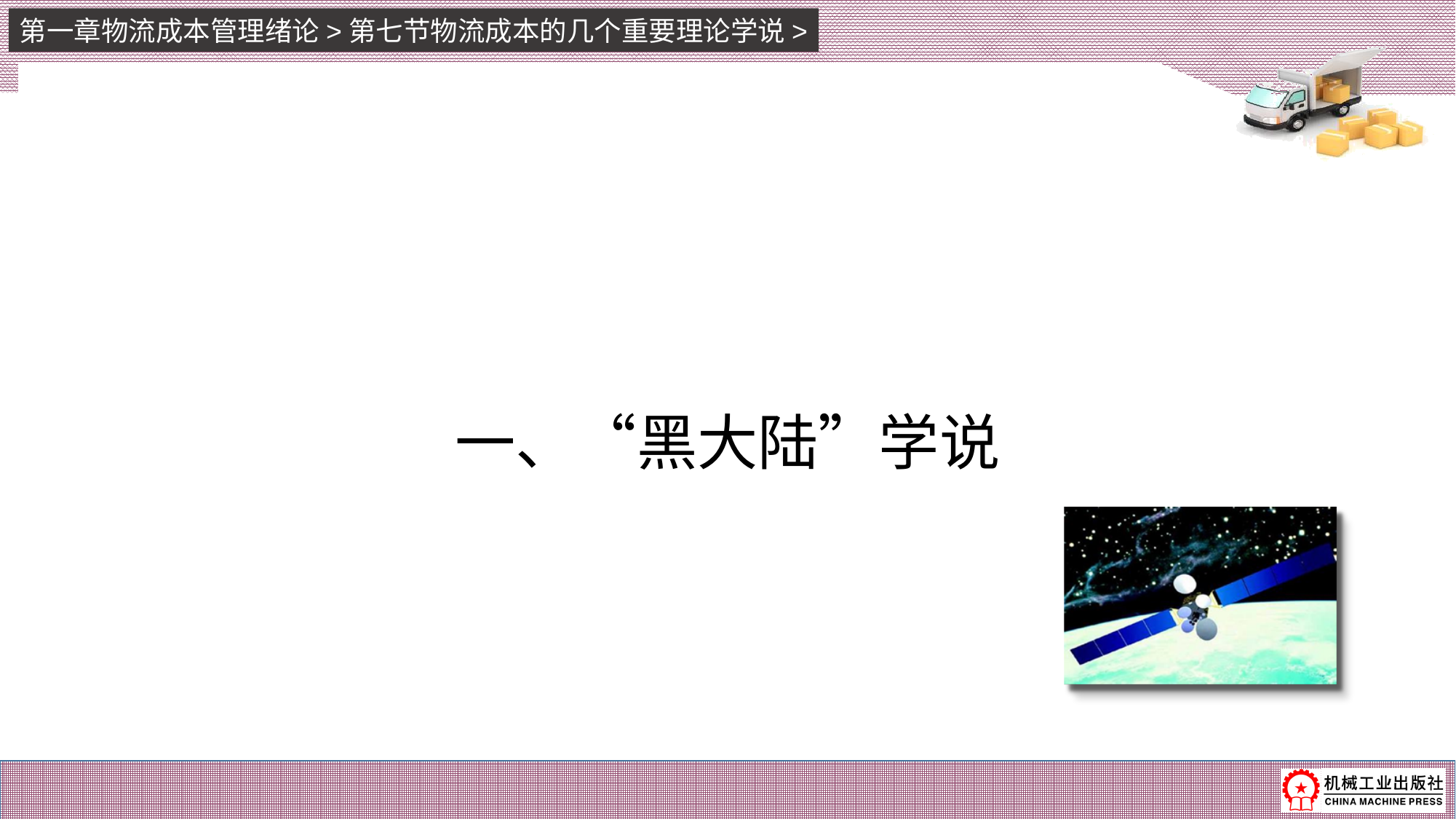

第一章物流成本管理绪论>第七节物流成本的几个重要理论学说>
# 一、“黑大陆”学说